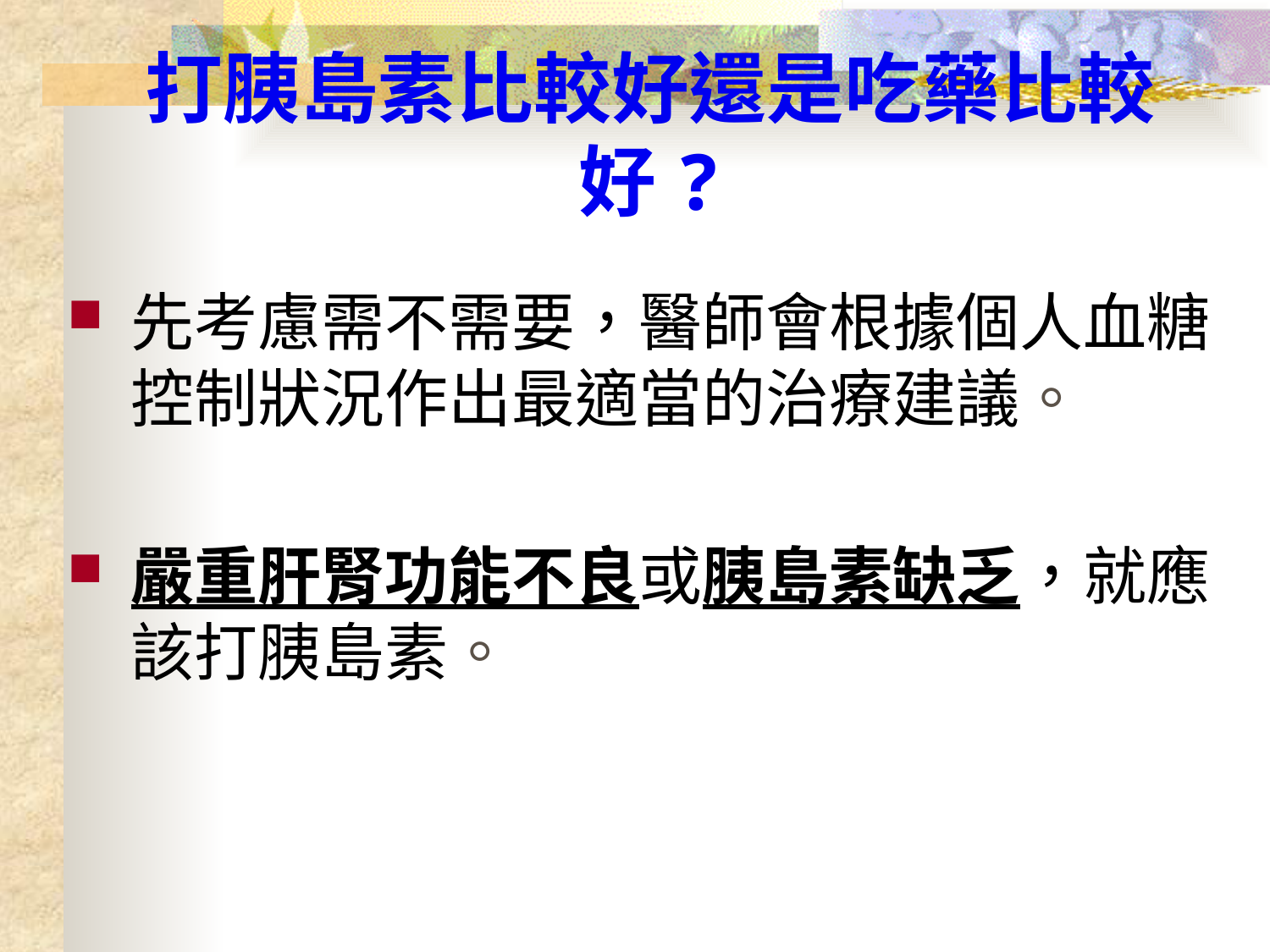

# 打胰島素比較好還是吃藥比較好?
先考慮需不需要，醫師會根據個人血糖控制狀況作出最適當的治療建議。

嚴重肝腎功能不良或胰島素缺乏，就應該打胰島素。